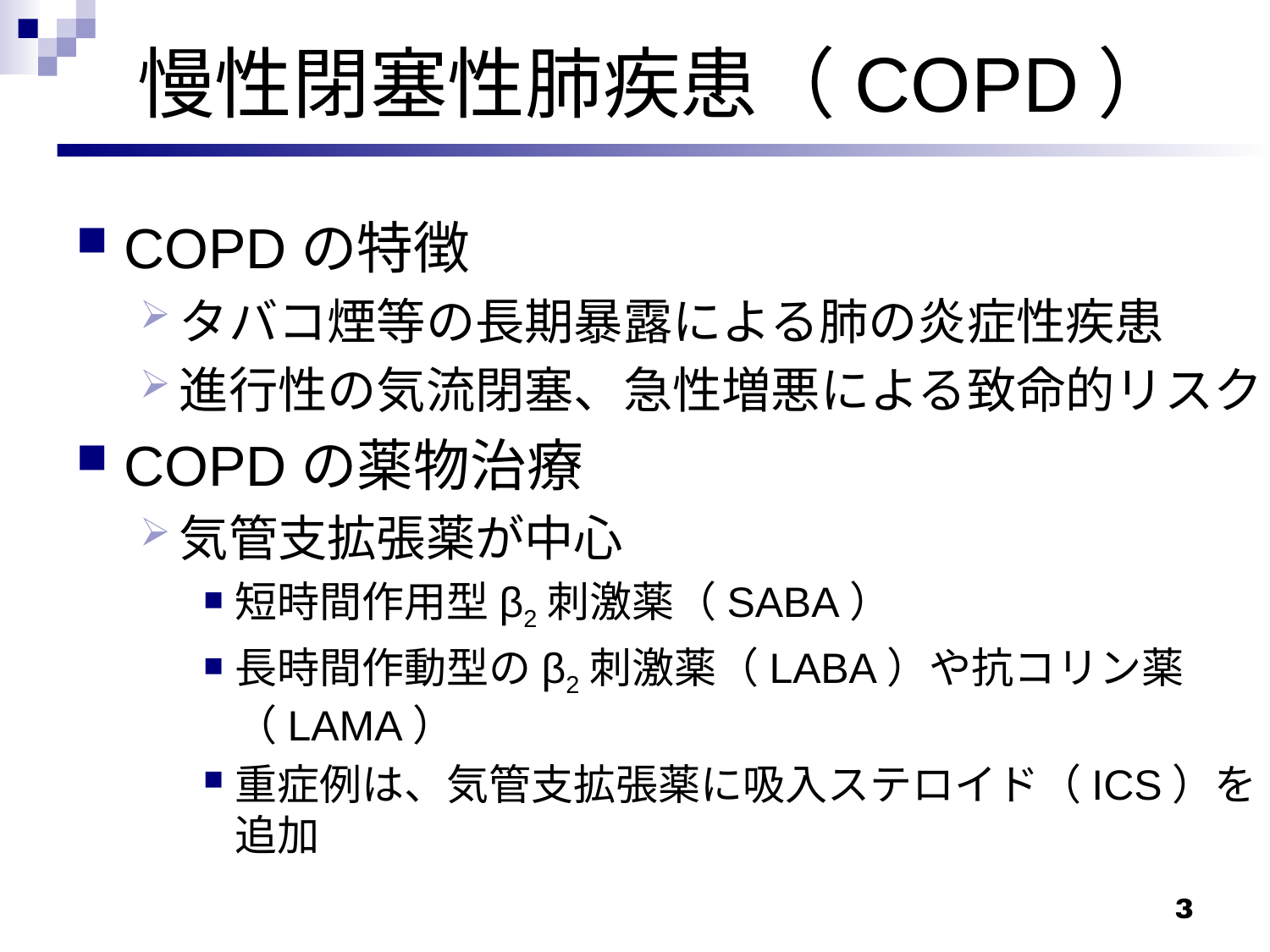

# 慢性閉塞性肺疾患（COPD）
COPDの特徴
タバコ煙等の長期暴露による肺の炎症性疾患
進行性の気流閉塞、急性増悪による致命的リスク
COPDの薬物治療
気管支拡張薬が中心
短時間作用型β2刺激薬（SABA）
長時間作動型のβ2刺激薬（LABA）や抗コリン薬（LAMA）
重症例は、気管支拡張薬に吸入ステロイド（ICS）を追加

3